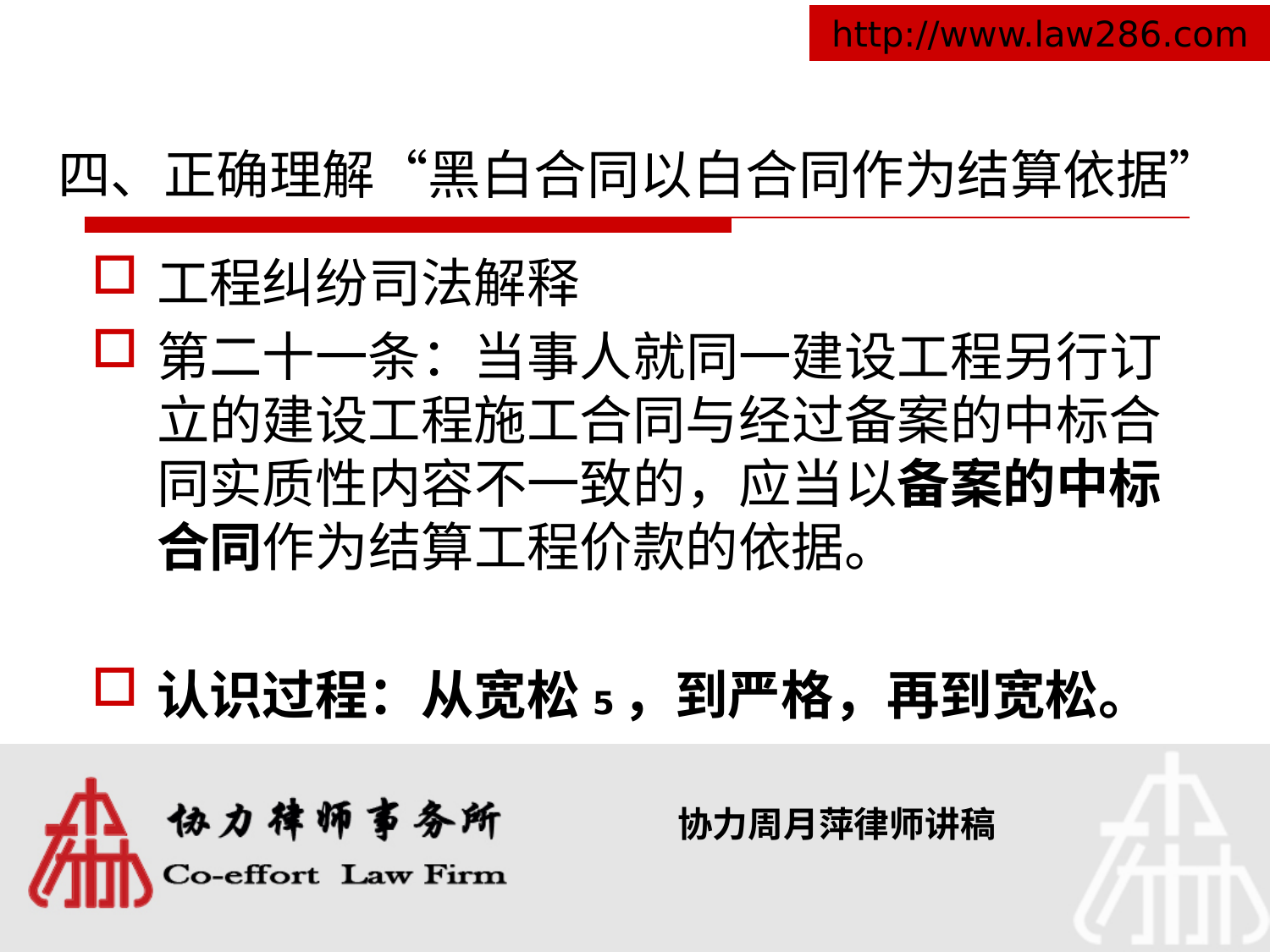

# 四、正确理解“黑白合同以白合同作为结算依据”
工程纠纷司法解释
第二十一条：当事人就同一建设工程另行订立的建设工程施工合同与经过备案的中标合同实质性内容不一致的，应当以备案的中标合同作为结算工程价款的依据。

认识过程：从宽松5，到严格，再到宽松。